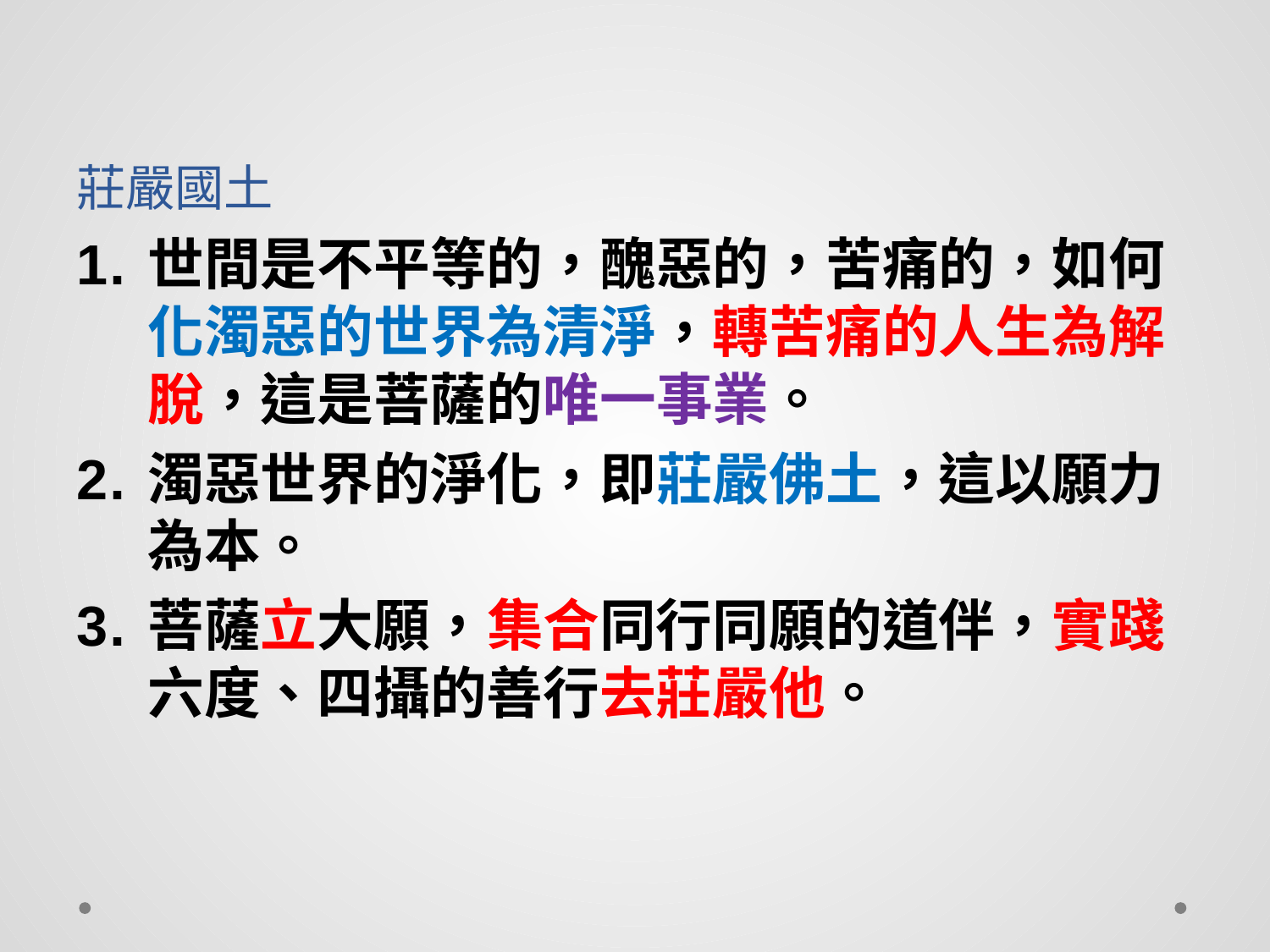

# 莊嚴國土
世間是不平等的，醜惡的，苦痛的，如何化濁惡的世界為清淨，轉苦痛的人生為解脫，這是菩薩的唯一事業。
濁惡世界的淨化，即莊嚴佛土，這以願力為本。
菩薩立大願，集合同行同願的道伴，實踐六度、四攝的善行去莊嚴他。